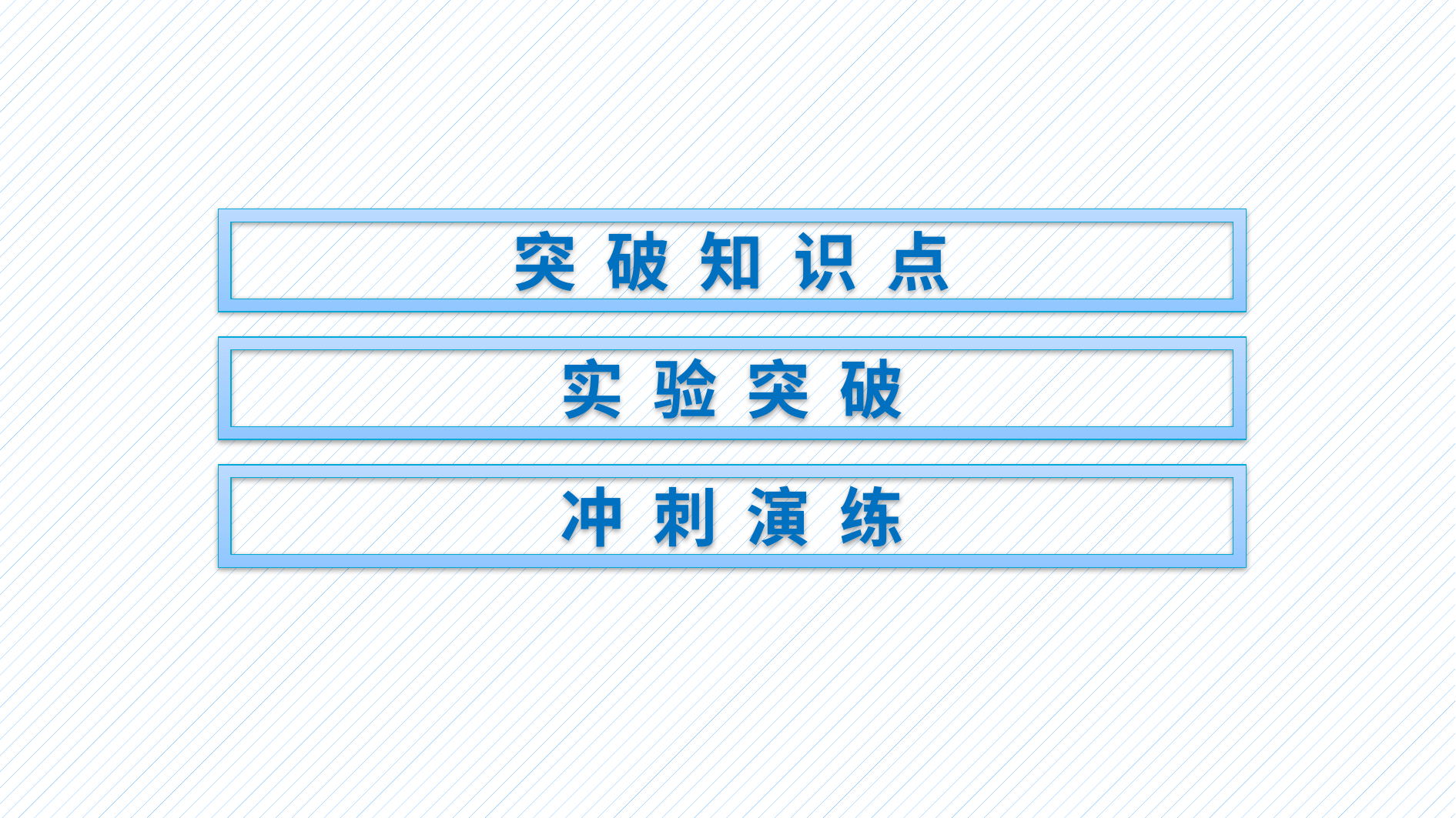

突  破  知  识  点
实  验  突  破
冲  刺  演  练